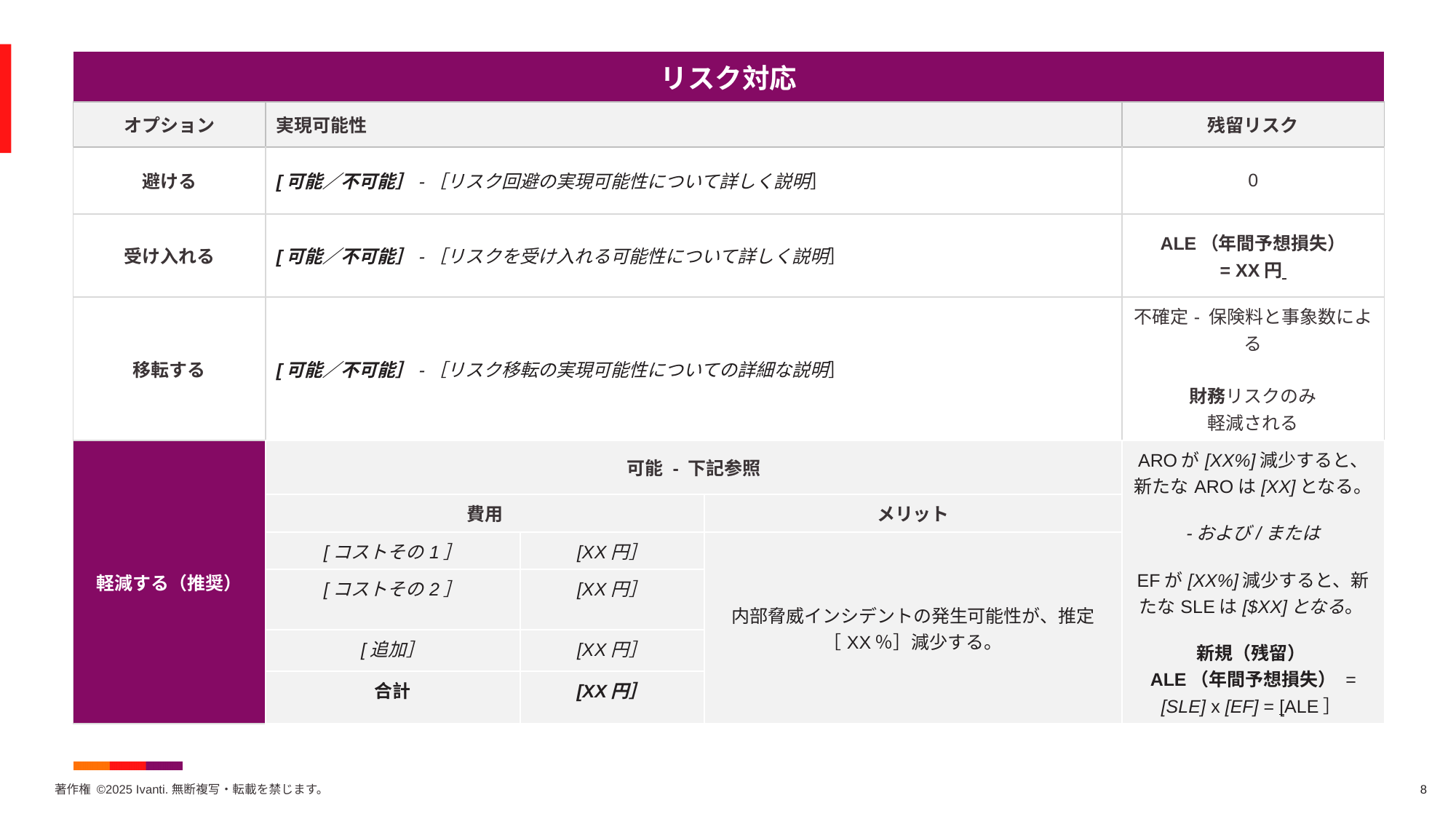

| リスク対応 |  |  |  |  |
| --- | --- | --- | --- | --- |
| オプション | 実現可能性 |  |  | 残留リスク |
| 避ける | [可能／不可能］-［リスク回避の実現可能性について詳しく説明］ |  |  | 0 |
| 受け入れる | [可能／不可能］-［リスクを受け入れる可能性について詳しく説明］ |  |  | ALE（年間予想損失） = XX円 |
| 移転する | [可能／不可能］-［リスク移転の実現可能性についての詳細な説明］ |  |  | 不確定- 保険料と事象数による 財務リスクのみ 軽減される |
| 軽減する（推奨） | 可能 - 下記参照 |  |  | AROが[XX%]減少すると、 新たなAROは[XX]となる。 -および/または EFが[XX%]減少すると、新たなSLEは[$XX]となる。 新規（残留） ALE（年間予想損失） = [SLE] x [EF] = [ALE］ |
|  | 費用 |  | メリット |  |
|  | [コストその1］ | [XX円］ | 内部脅威インシデントの発生可能性が、推定［XX％］減少する。 |  |
|  | [コストその2］ | [XX円］ |  |  |
|  | [追加］ | [XX円］ |  |  |
|  | 合計 | [XX円］ |  |  |